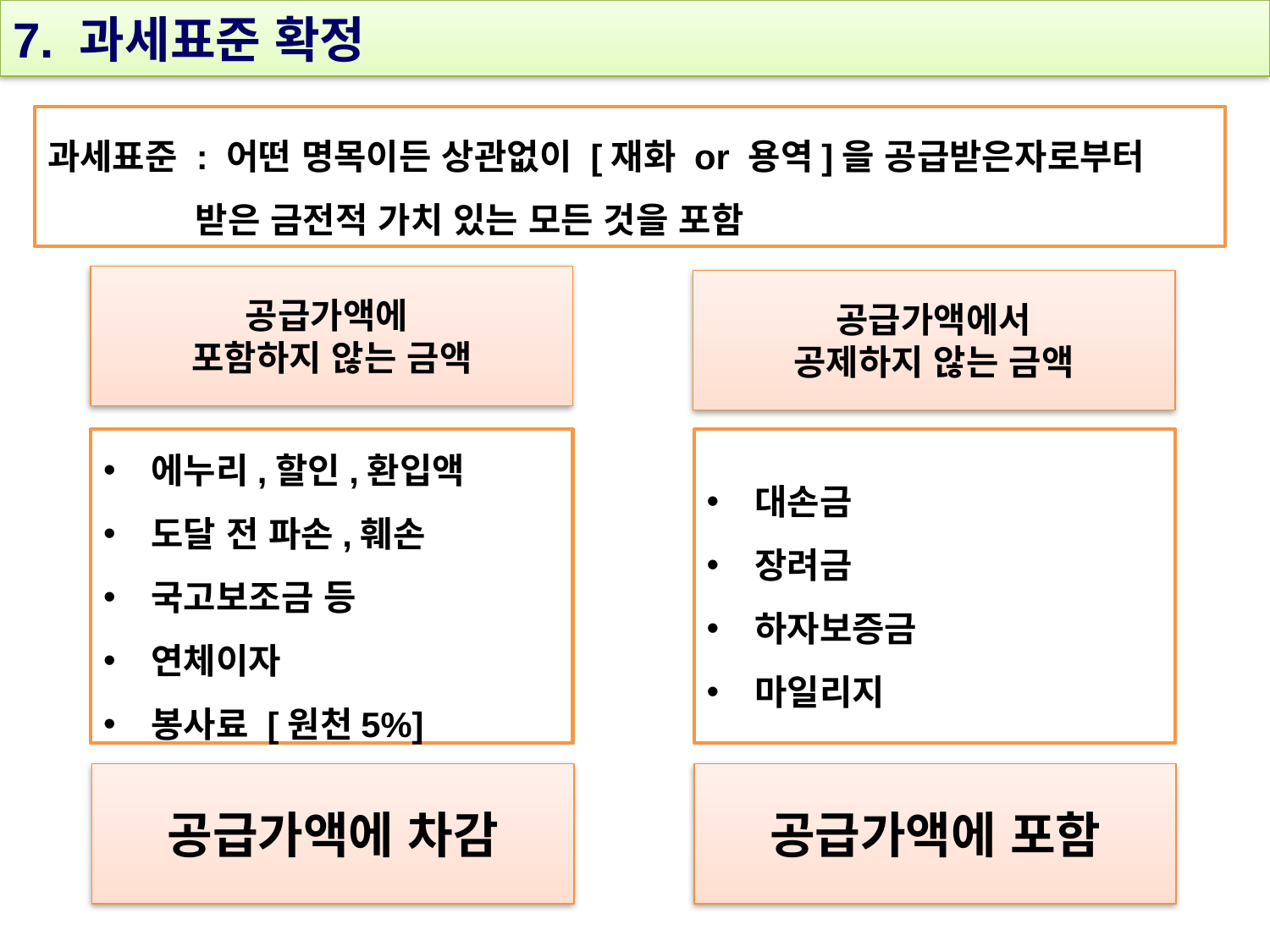

7. 과세표준 확정
과세표준 : 어떤 명목이든 상관없이 [재화 or 용역]을 공급받은자로부터
              받은 금전적 가치 있는 모든 것을 포함
공급가액에
포함하지 않는 금액
공급가액에서
공제하지 않는 금액
에누리,할인,환입액
도달 전 파손,훼손
국고보조금 등
연체이자
봉사료 [원천5%]
대손금
장려금
하자보증금
마일리지
공급가액에 차감
공급가액에 포함